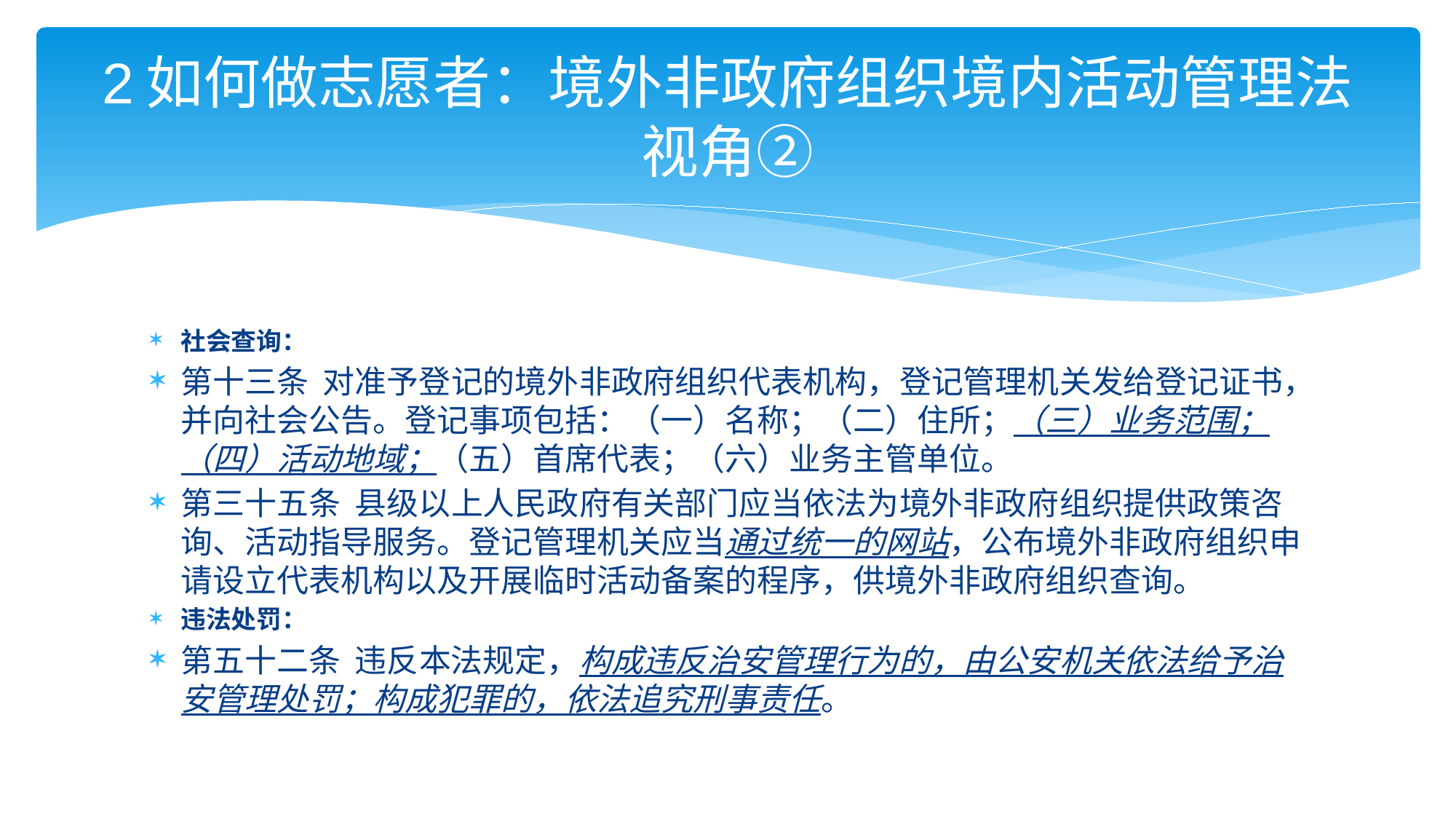

# 2如何做志愿者：境外非政府组织境内活动管理法视角②
社会查询：
第十三条  对准予登记的境外非政府组织代表机构，登记管理机关发给登记证书，并向社会公告。登记事项包括：（一）名称；（二）住所；（三）业务范围；（四）活动地域；（五）首席代表；（六）业务主管单位。
第三十五条  县级以上人民政府有关部门应当依法为境外非政府组织提供政策咨询、活动指导服务。登记管理机关应当通过统一的网站，公布境外非政府组织申请设立代表机构以及开展临时活动备案的程序，供境外非政府组织查询。
违法处罚：
第五十二条  违反本法规定，构成违反治安管理行为的，由公安机关依法给予治安管理处罚；构成犯罪的，依法追究刑事责任。